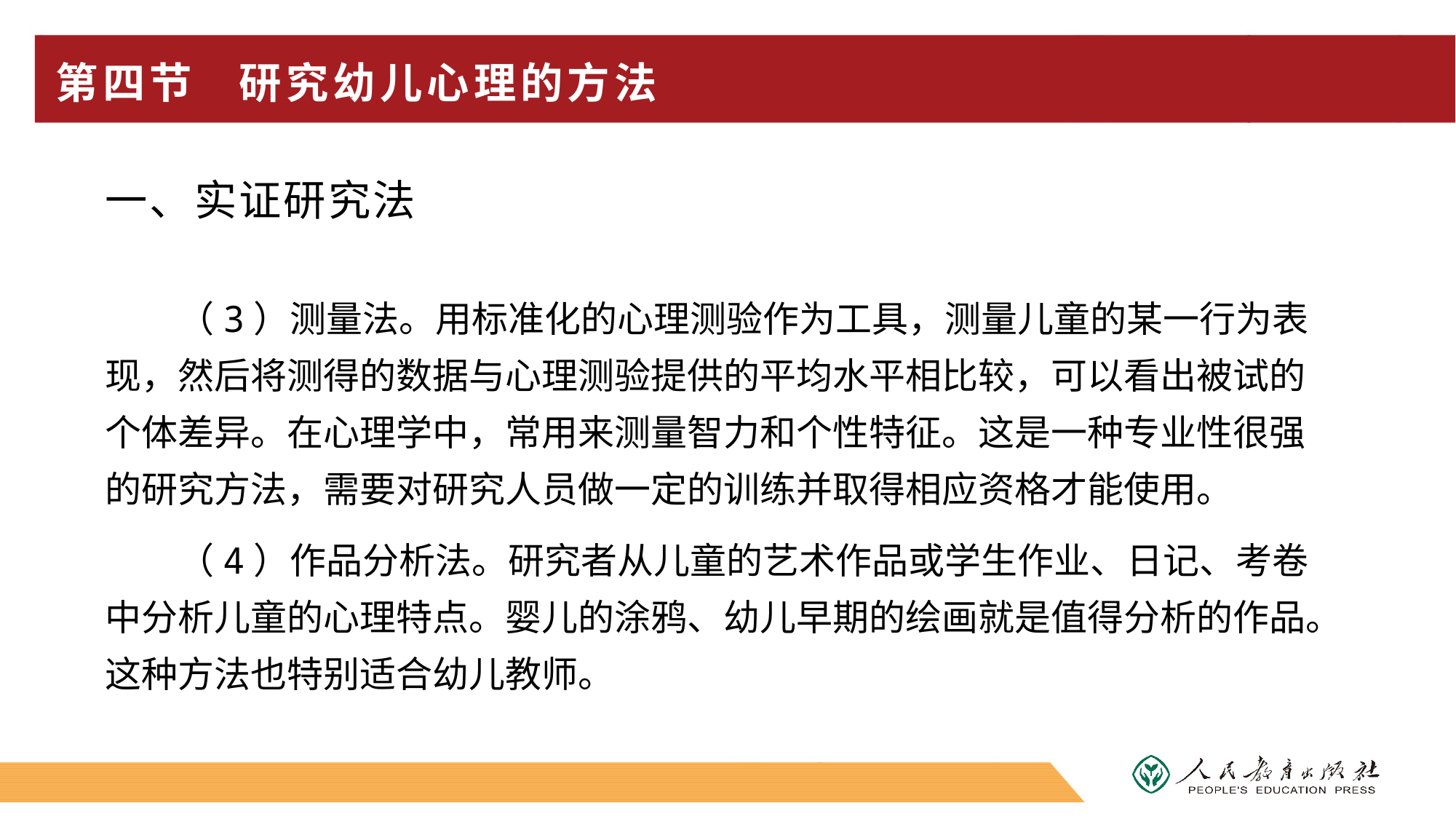

# 第四节   研究幼儿心理的方法
一、实证研究法
（3）测量法。用标准化的心理测验作为工具，测量儿童的某一行为表现，然后将测得的数据与心理测验提供的平均水平相比较，可以看出被试的个体差异。在心理学中，常用来测量智力和个性特征。这是一种专业性很强的研究方法，需要对研究人员做一定的训练并取得相应资格才能使用。
（4）作品分析法。研究者从儿童的艺术作品或学生作业、日记、考卷中分析儿童的心理特点。婴儿的涂鸦、幼儿早期的绘画就是值得分析的作品。这种方法也特别适合幼儿教师。